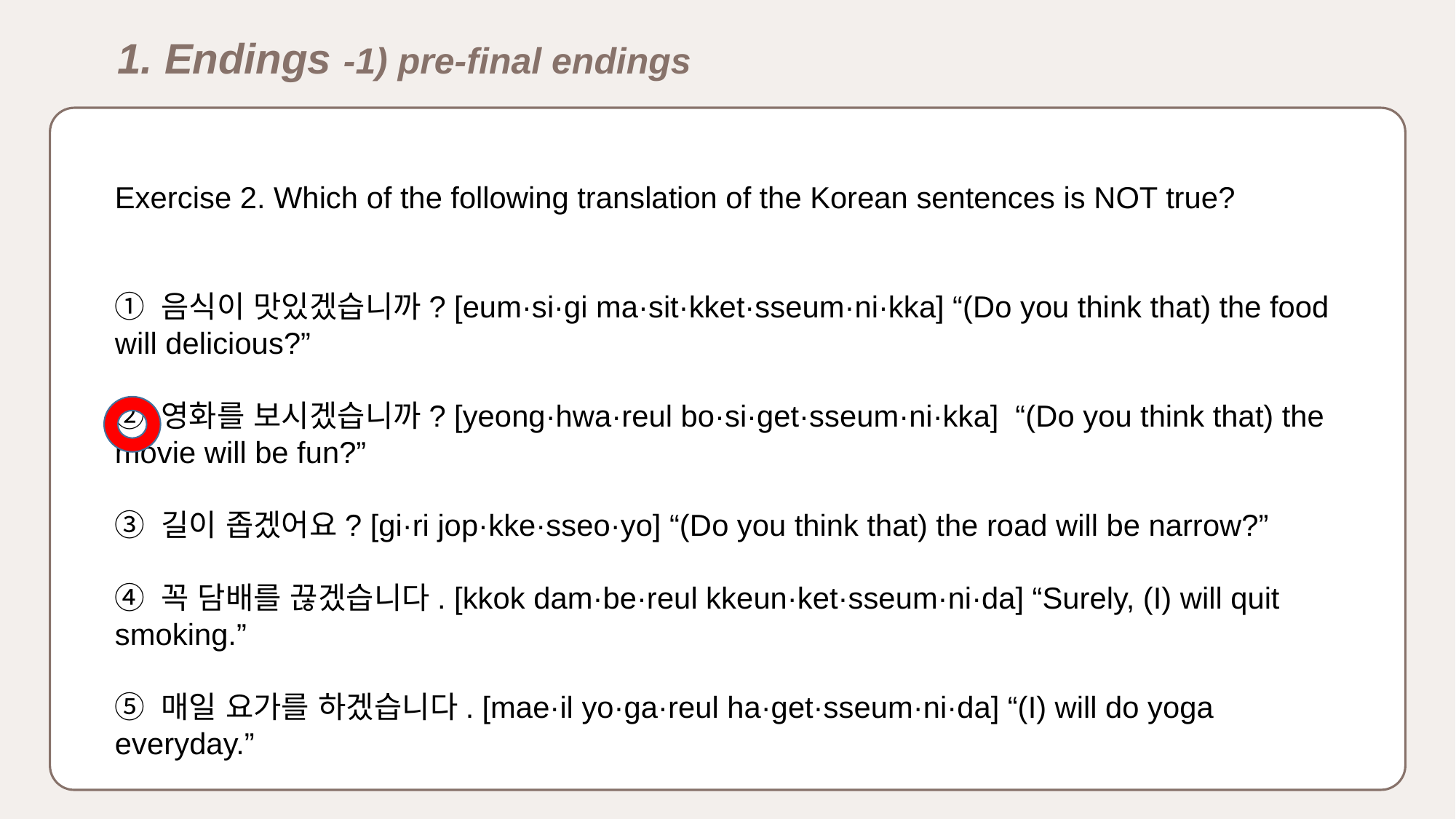

1. Endings -1) pre-final endings

Exercise 2. Which of the following translation of the Korean sentences is NOT true?

① 음식이 맛있겠습니까? [eum·si·gi ma·sit·kket·sseum·ni·kka] “(Do you think that) the food will delicious?”

② 영화를 보시겠습니까? [yeong·hwa·reul bo·si·get·sseum·ni·kka]  “(Do you think that) the movie will be fun?”

③ 길이 좁겠어요? [gi·ri jop·kke·sseo·yo] “(Do you think that) the road will be narrow?”

④ 꼭 담배를 끊겠습니다. [kkok dam·be·reul kkeun·ket·sseum·ni·da] “Surely, (I) will quit smoking.”

⑤ 매일 요가를 하겠습니다. [mae·il yo·ga·reul ha·get·sseum·ni·da] “(I) will do yoga everyday.”